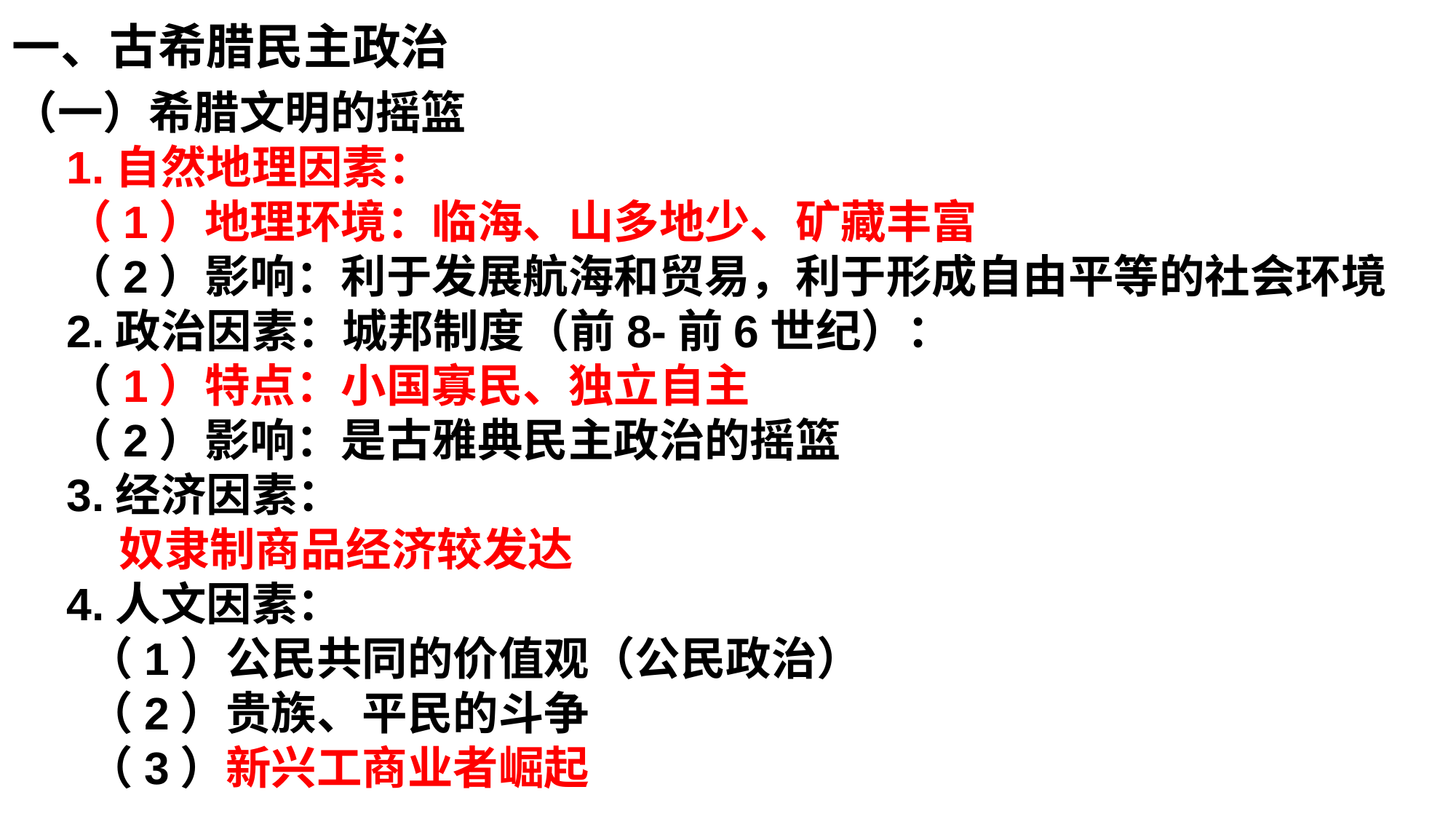

# 一、古希腊民主政治
（一）希腊文明的摇篮
1.自然地理因素：
（1）地理环境：临海、山多地少、矿藏丰富
（2）影响：利于发展航海和贸易，利于形成自由平等的社会环境
2.政治因素：城邦制度（前8-前6世纪）：
（1）特点：小国寡民、独立自主
（2）影响：是古雅典民主政治的摇篮
3.经济因素：
    奴隶制商品经济较发达
4.人文因素：
 （1）公民共同的价值观（公民政治）
 （2）贵族、平民的斗争
 （3）新兴工商业者崛起